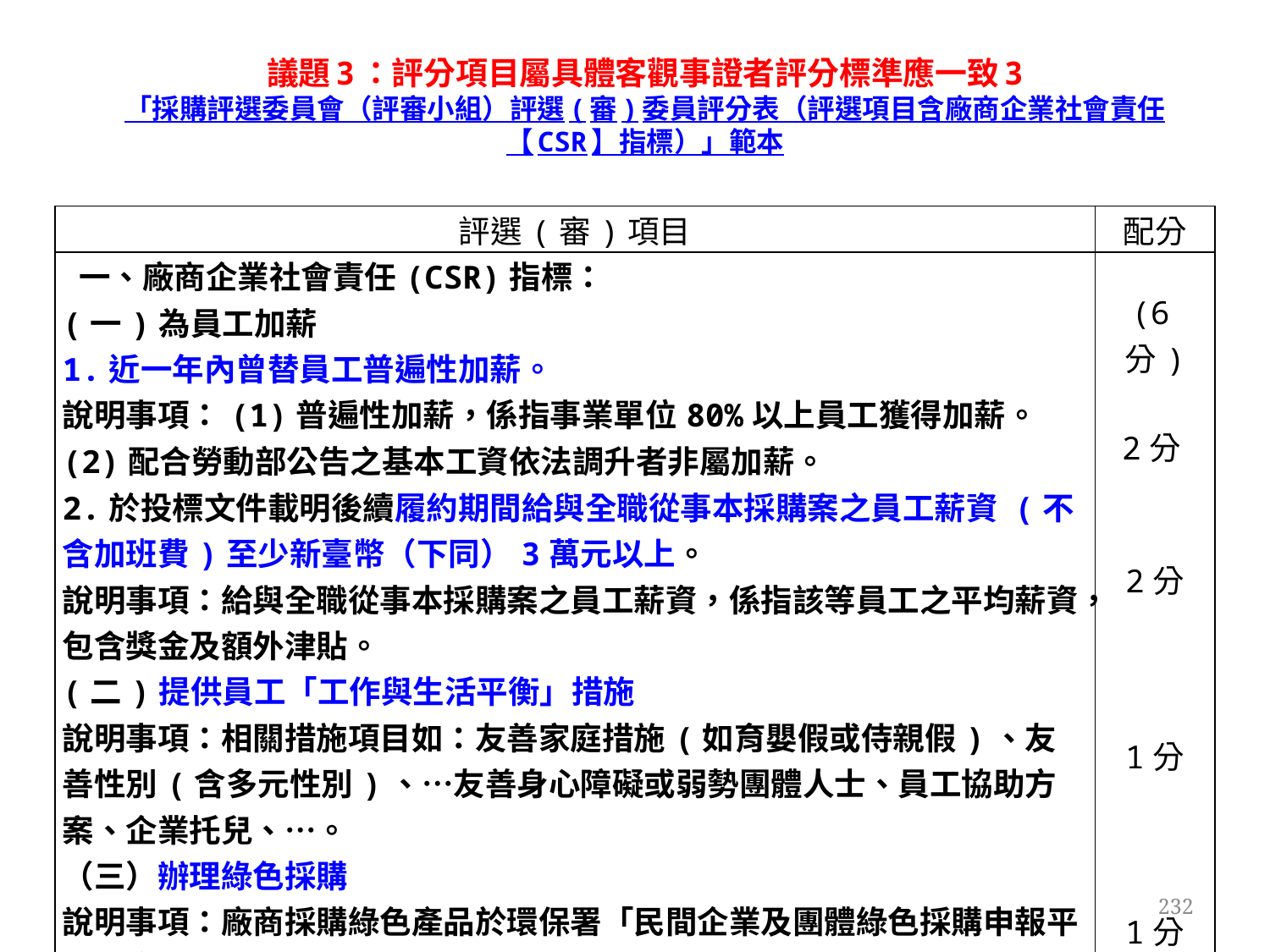

# 議題3：評分項目屬具體客觀事證者評分標準應一致3 「採購評選委員會（評審小組）評選(審)委員評分表（評選項目含廠商企業社會責任【CSR】指標）」範本
| 評選(審)項目 | 配分 |
| --- | --- |
| 一、廠商企業社會責任(CSR)指標： (一)為員工加薪 1.近一年內曾替員工普遍性加薪。 說明事項：(1)普遍性加薪，係指事業單位80%以上員工獲得加薪。(2)配合勞動部公告之基本工資依法調升者非屬加薪。 2.於投標文件載明後續履約期間給與全職從事本採購案之員工薪資 (不含加班費)至少新臺幣（下同）3萬元以上。 說明事項：給與全職從事本採購案之員工薪資，係指該等員工之平均薪資，包含獎金及額外津貼。 (二)提供員工「工作與生活平衡」措施 說明事項：相關措施項目如：友善家庭措施(如育嬰假或侍親假)、友善性別(含多元性別)、…友善身心障礙或弱勢團體人士、員工協助方案、企業托兒、…。 （三）辦理綠色採購 說明事項：廠商採購綠色產品於環保署「民間企業及團體綠色採購申報平臺」完成申報綠色採購。 工程會111年04月12日工程企字第1110004729號函 | (6分) 2分      2分       1分     1分 |
232